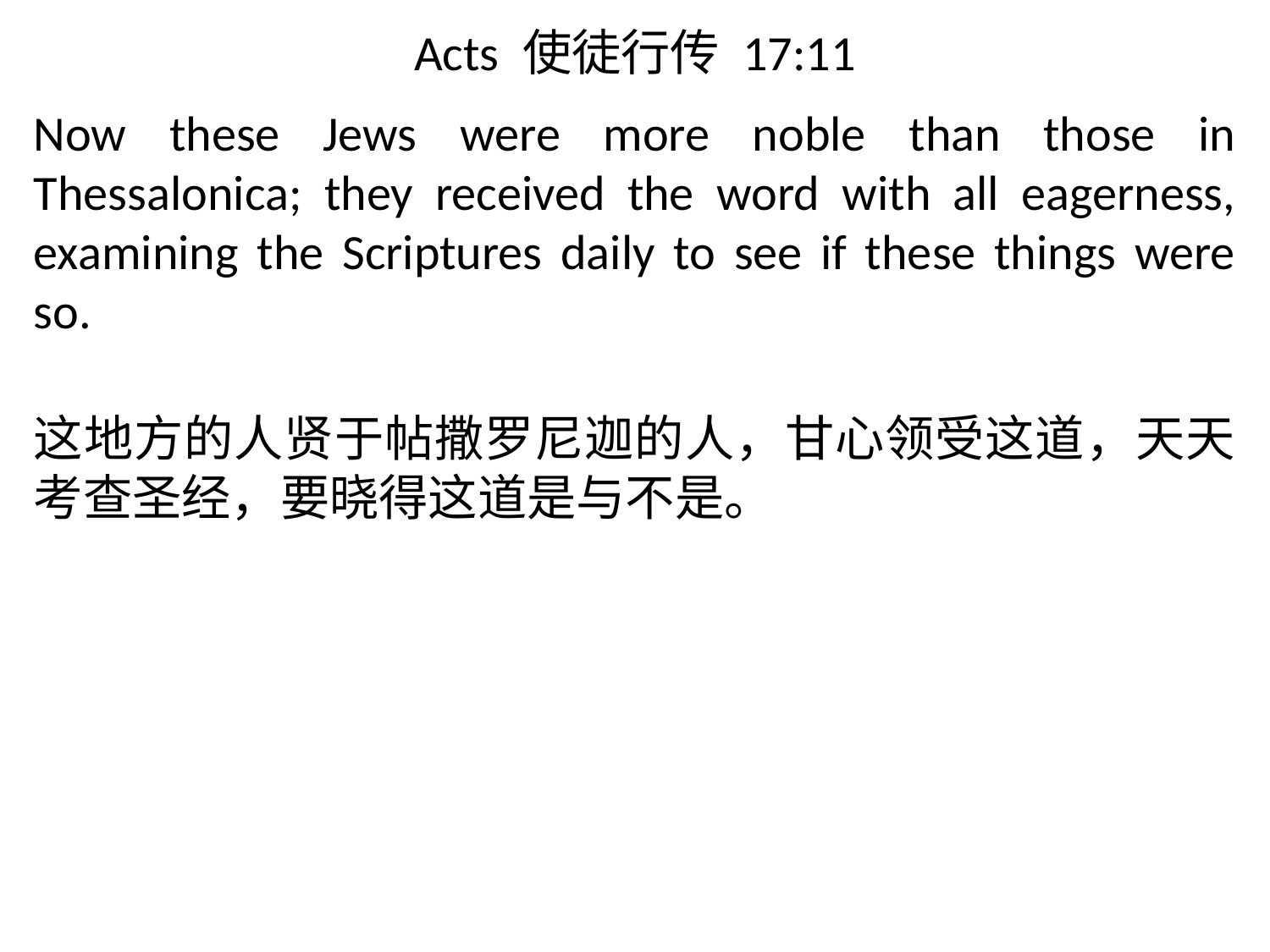

# Acts 使徒行传 17:11
Now these Jews were more noble than those in Thessalonica; they received the word with all eagerness, examining the Scriptures daily to see if these things were so.
这地方的人贤于帖撒罗尼迦的人，甘心领受这道，天天考查圣经，要晓得这道是与不是。